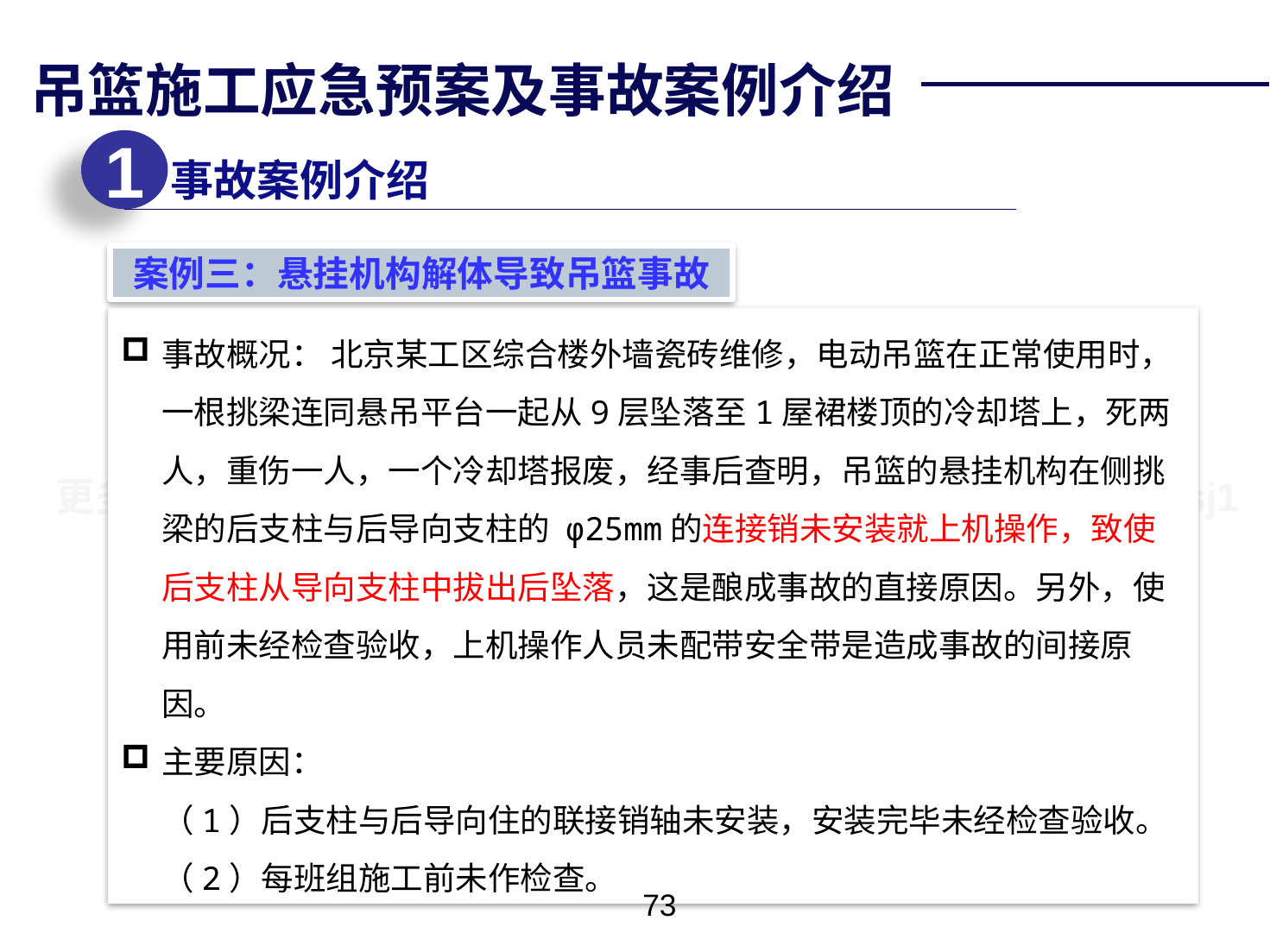

吊篮施工应急预案及事故案例介绍
1

事故案例介绍
案例三：悬挂机构解体导致吊篮事故
事故概况： 北京某工区综合楼外墙瓷砖维修，电动吊篮在正常使用时，一根挑梁连同悬吊平台一起从9层坠落至1屋裙楼顶的冷却塔上，死两人，重伤一人，一个冷却塔报废，经事后查明，吊篮的悬挂机构在侧挑梁的后支柱与后导向支柱的 φ25mm的连接销未安装就上机操作，致使后支柱从导向支柱中拔出后坠落，这是酿成事故的直接原因。另外，使用前未经检查验收，上机操作人员未配带安全带是造成事故的间接原因。
主要原因：
	（1）后支柱与后导向住的联接销轴未安装，安装完毕未经检查验收。
	（2）每班组施工前未作检查。
73